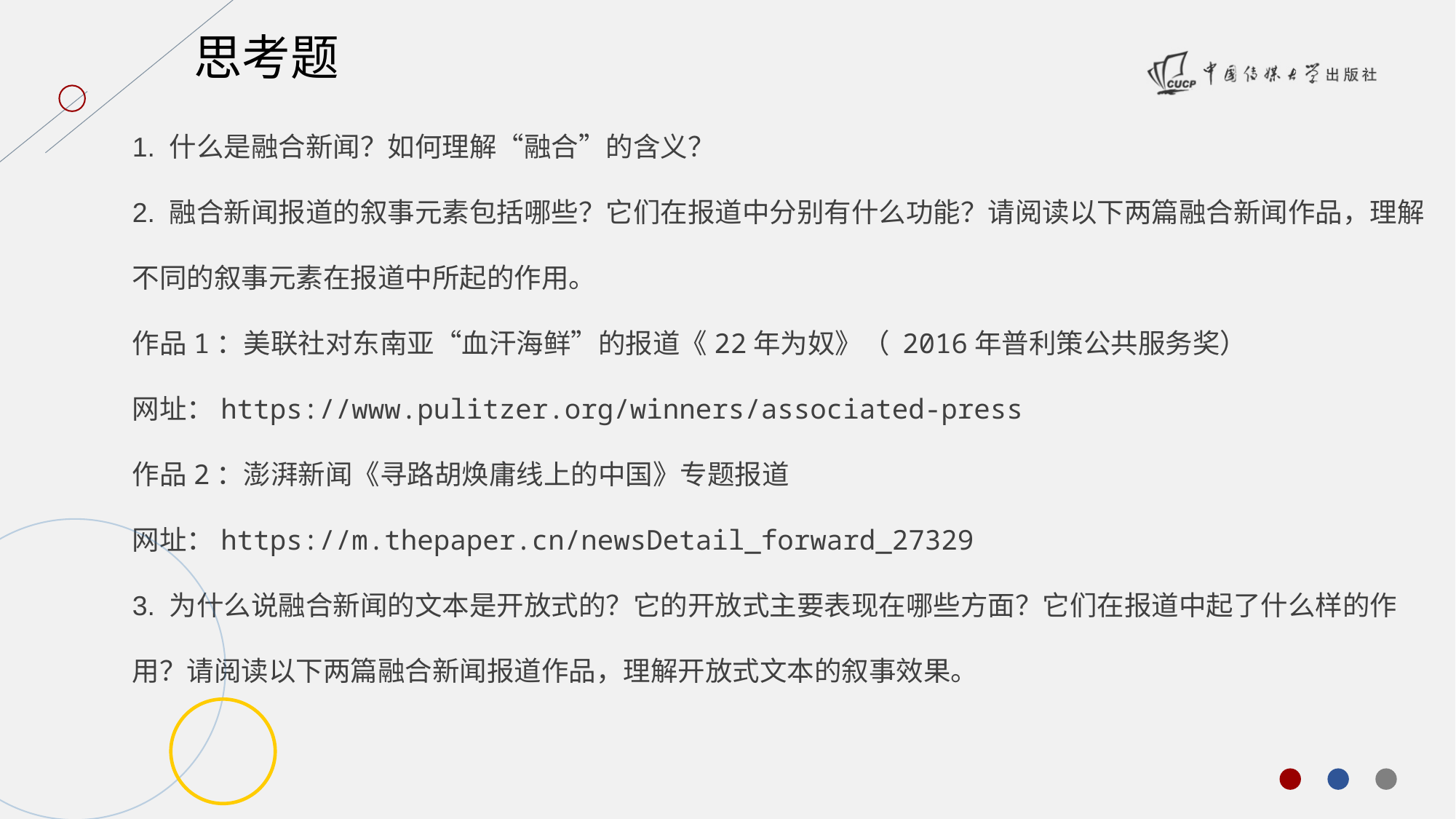

思考题

1. 什么是融合新闻？如何理解“融合”的含义？
2. 融合新闻报道的叙事元素包括哪些？它们在报道中分别有什么功能？请阅读以下两篇融合新闻作品，理解不同的叙事元素在报道中所起的作用。
作品1：美联社对东南亚“血汗海鲜”的报道《22年为奴》（ 2016年普利策公共服务奖）
网址：https://www.pulitzer.org/winners/associated-press
作品2：澎湃新闻《寻路胡焕庸线上的中国》专题报道
网址：https://m.thepaper.cn/newsDetail_forward_27329
3. 为什么说融合新闻的文本是开放式的？它的开放式主要表现在哪些方面？它们在报道中起了什么样的作用？请阅读以下两篇融合新闻报道作品，理解开放式文本的叙事效果。